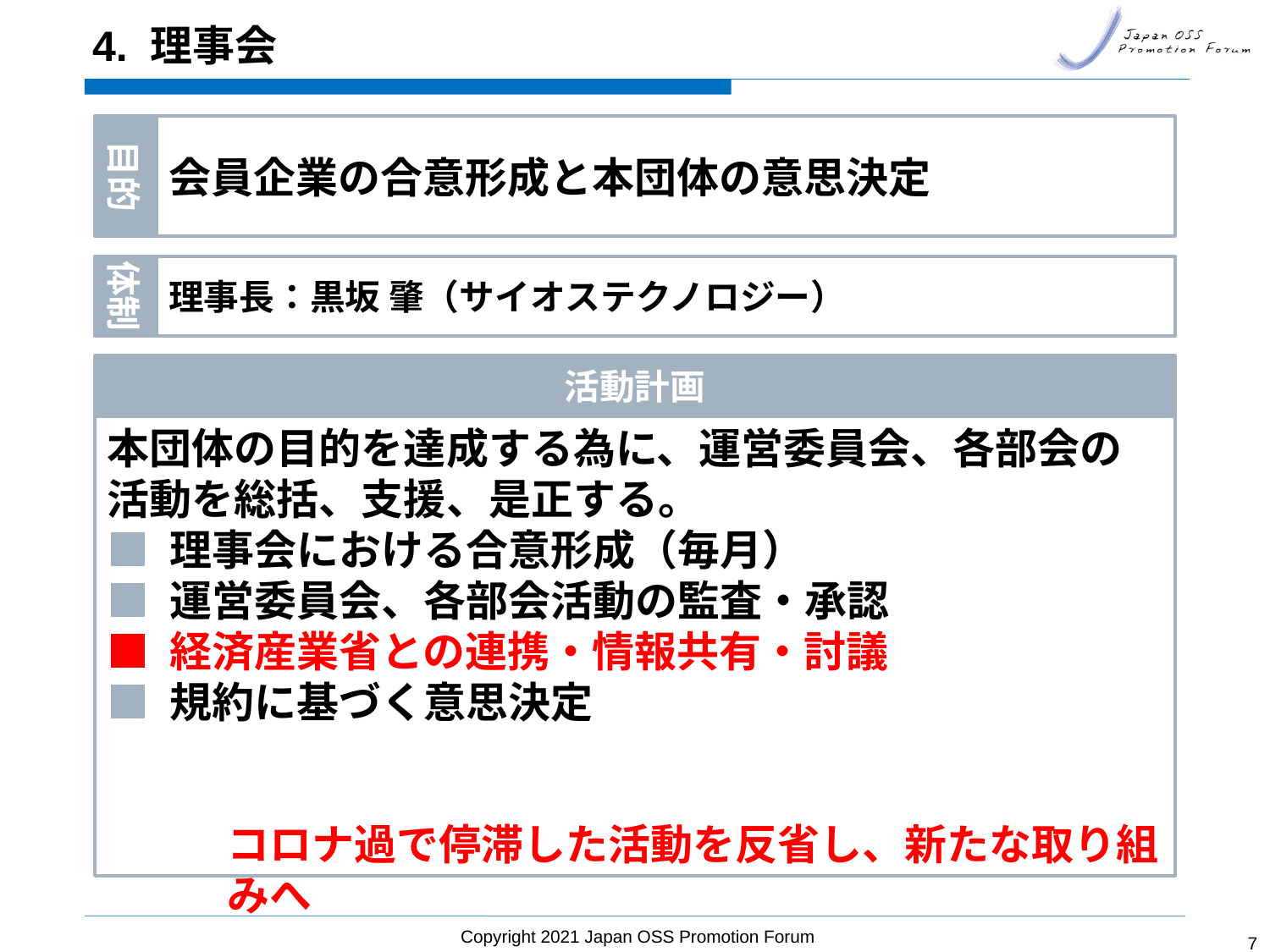

# 4. 理事会
目的
会員企業の合意形成と本団体の意思決定
理事長：黒坂 肇（サイオステクノロジー）
体制
活動計画
本団体の目的を達成する為に、運営委員会、各部会の活動を総括、支援、是正する。
■ 理事会における合意形成（毎月）
■ 運営委員会、各部会活動の監査・承認
■ 経済産業省との連携・情報共有・討議
■ 規約に基づく意思決定

コロナ過で停滞した活動を反省し、新たな取り組みへ
Copyright 2021 Japan OSS Promotion Forum
7